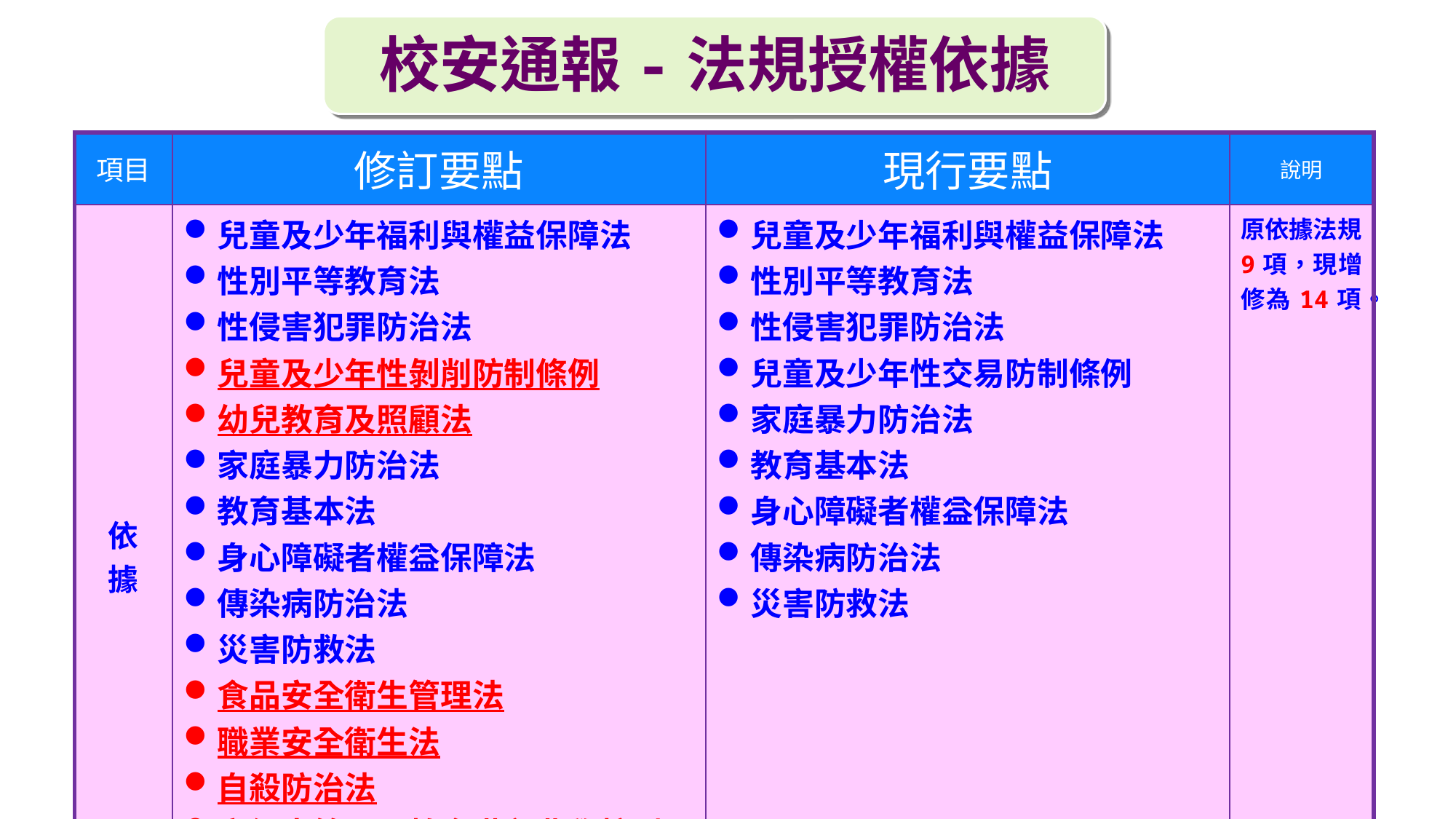

校安通報-法規授權依據
| 項目 | 修訂要點 | 現行要點 | 說明 |
| --- | --- | --- | --- |
| 依 據 | 兒童及少年福利與權益保障法 性別平等教育法 性侵害犯罪防治法 兒童及少年性剝削防制條例 幼兒教育及照顧法 家庭暴力防治法 教育基本法 身心障礙者權益保障法 傳染病防治法 災害防救法 食品安全衛生管理法 職業安全衛生法 自殺防治法 高級中等以下教育階段非學校型態實驗教育實施條例 | 兒童及少年福利與權益保障法 性別平等教育法 性侵害犯罪防治法 兒童及少年性交易防制條例 家庭暴力防治法 教育基本法 身心障礙者權益保障法 傳染病防治法 災害防救法 | 原依據法規9項，現增修為14項。 |